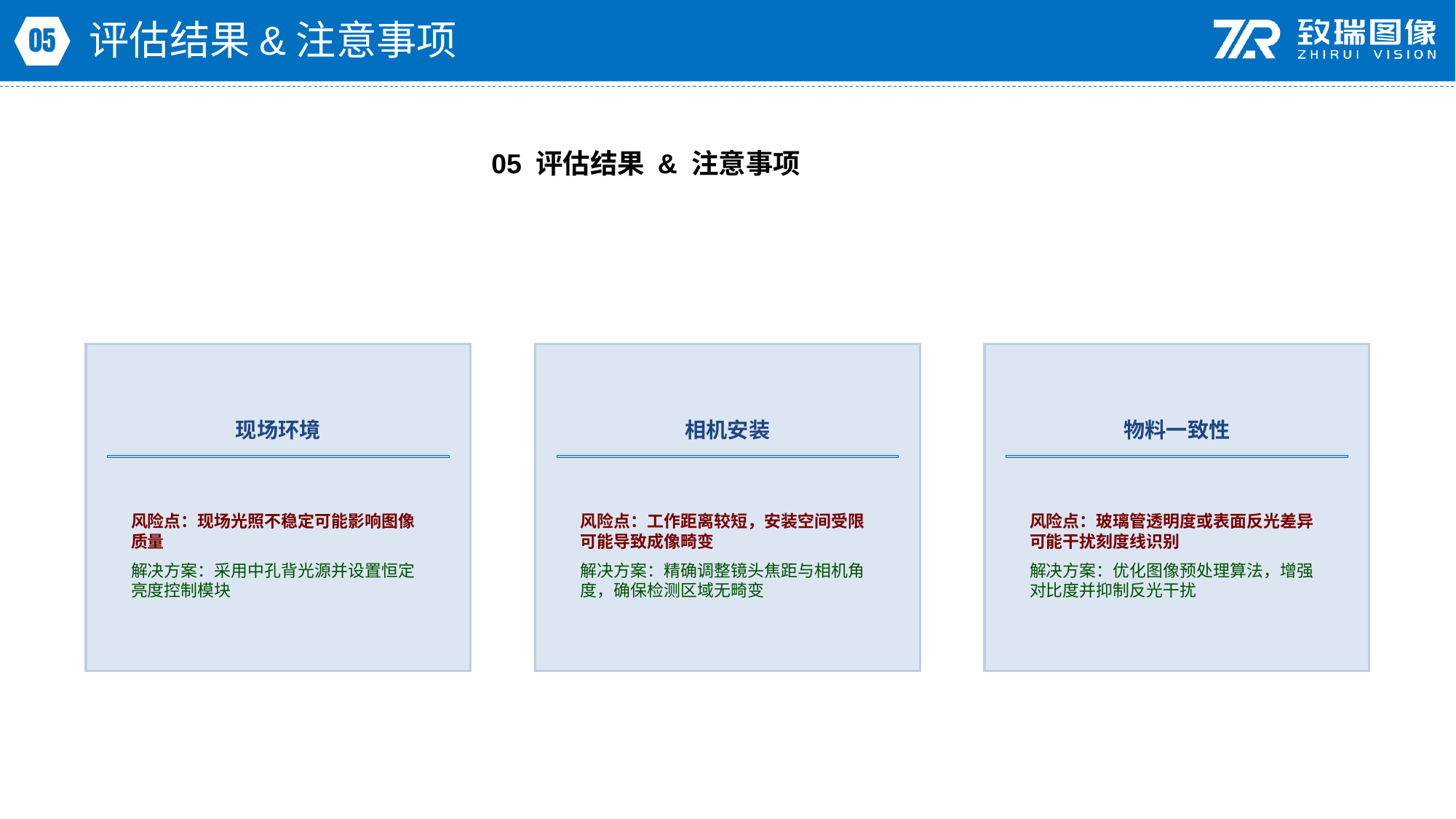

评估结果&注意事项
05

05 评估结果 & 注意事项

现场环境

相机安装

物料一致性

风险点：现场光照不稳定可能影响图像质量
解决方案：采用中孔背光源并设置恒定亮度控制模块

风险点：工作距离较短，安装空间受限可能导致成像畸变
解决方案：精确调整镜头焦距与相机角度，确保检测区域无畸变

风险点：玻璃管透明度或表面反光差异可能干扰刻度线识别
解决方案：优化图像预处理算法，增强对比度并抑制反光干扰